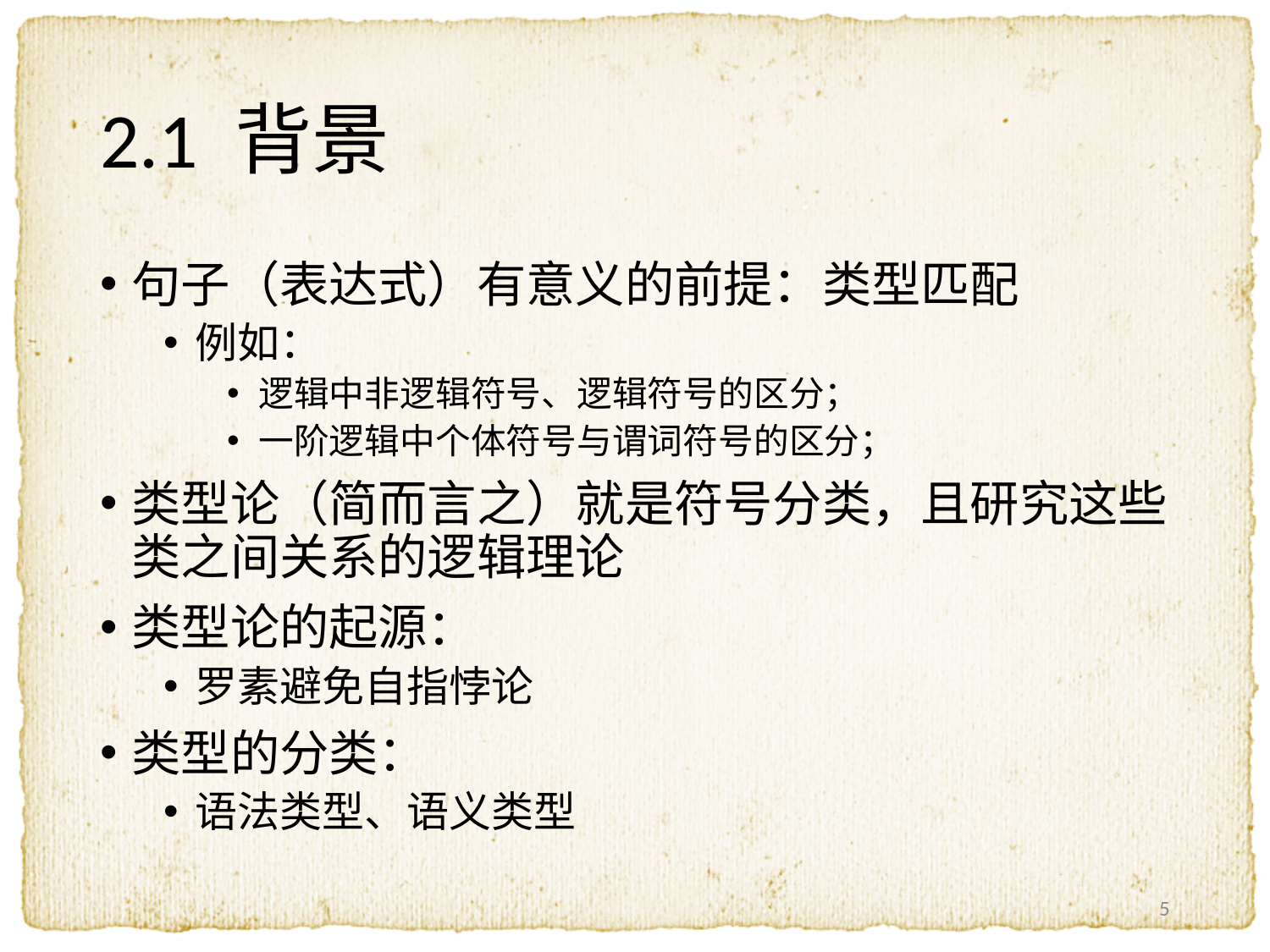

# 2.1 背景
句子（表达式）有意义的前提：类型匹配
例如：
逻辑中非逻辑符号、逻辑符号的区分；
一阶逻辑中个体符号与谓词符号的区分；
类型论（简而言之）就是符号分类，且研究这些类之间关系的逻辑理论
类型论的起源：
罗素避免自指悖论
类型的分类：
语法类型、语义类型

5